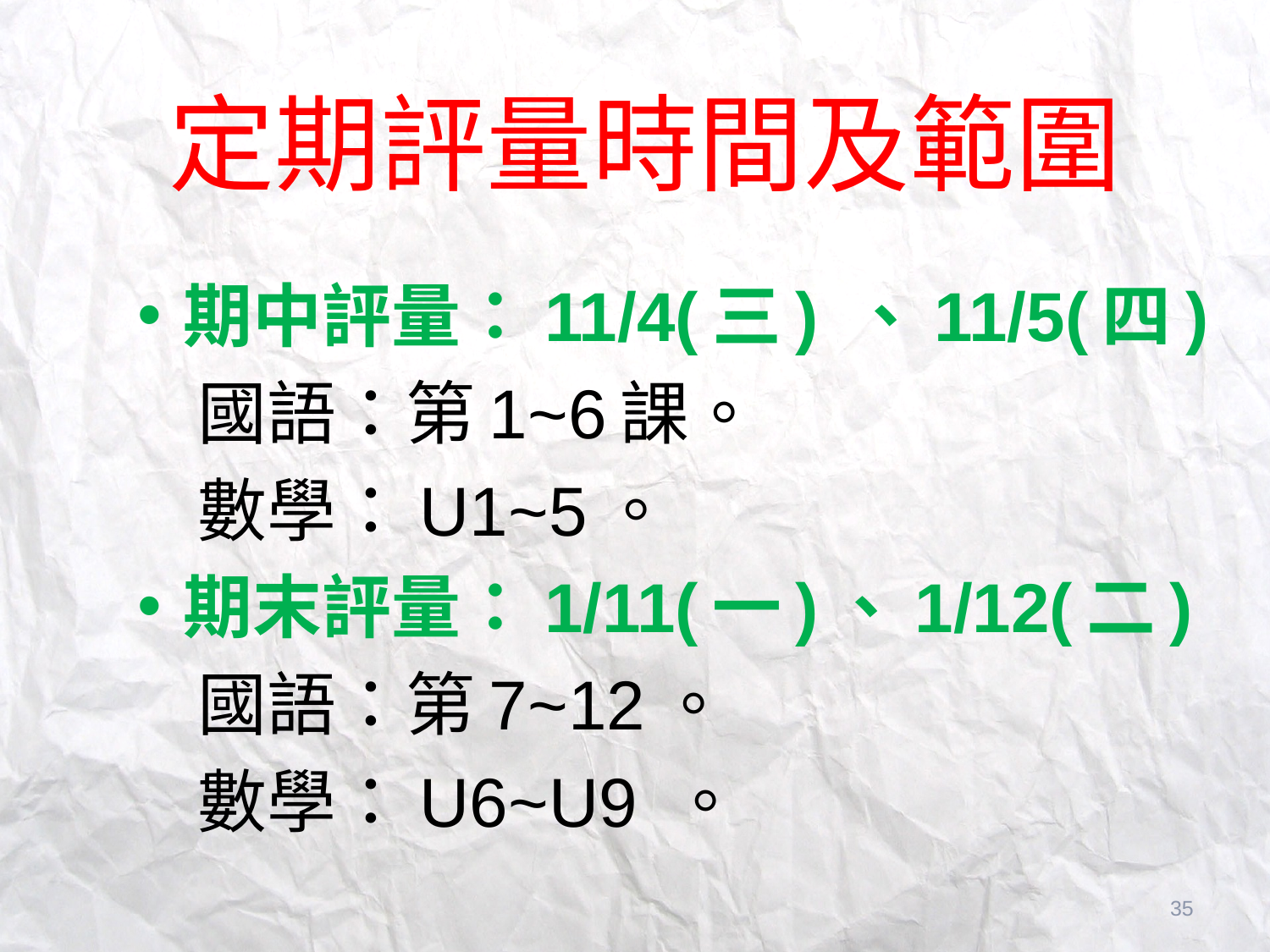

# 定期評量時間及範圍
期中評量：11/4(三) 、11/5(四)
   國語：第1~6課。
   數學：U1~5。
期末評量：1/11(一)、1/12(二)
   國語：第7~12。
   數學：U6~U9 。

35